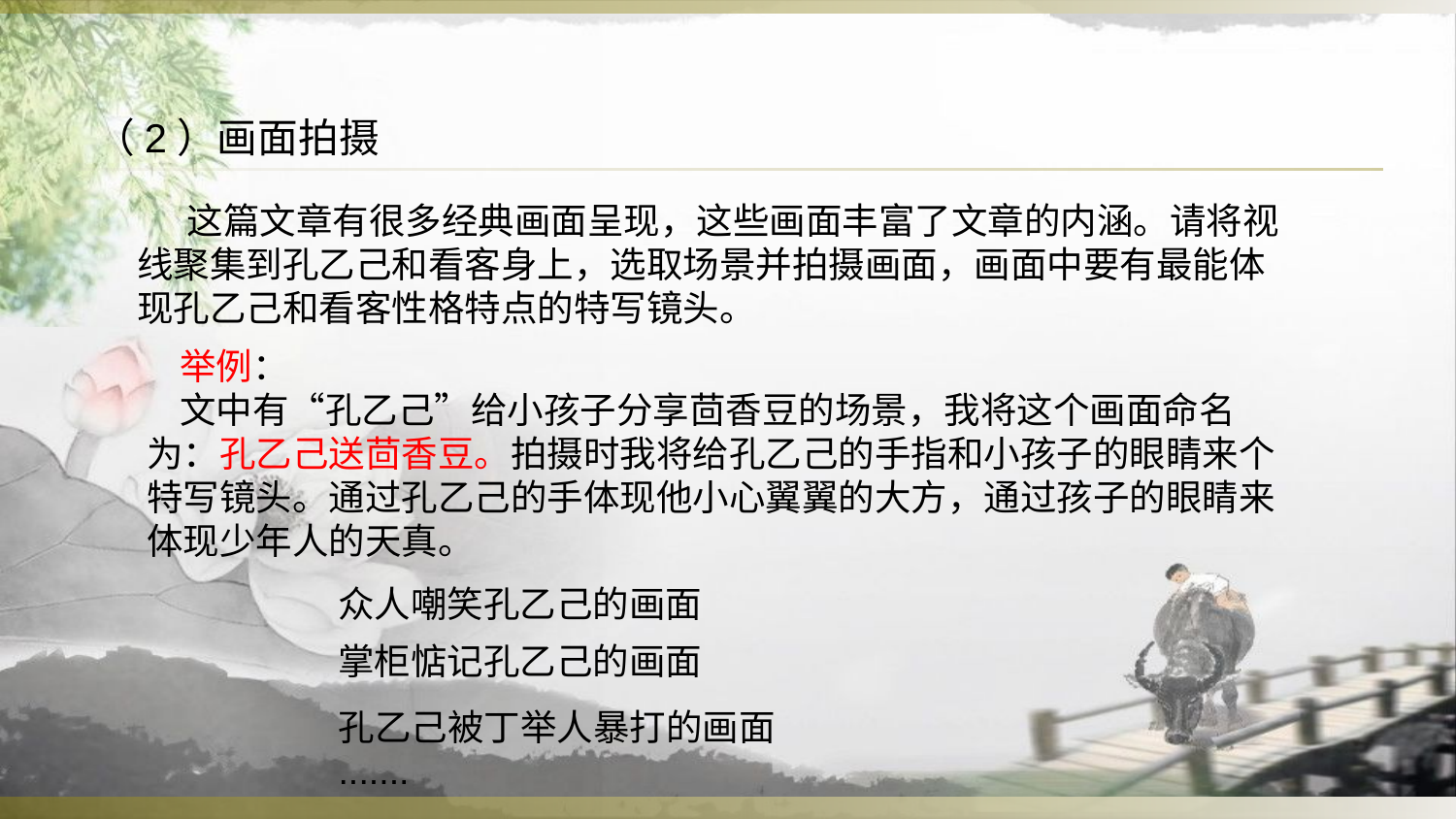

（2）画面拍摄
     这篇文章有很多经典画面呈现，这些画面丰富了文章的内涵。请将视线聚集到孔乙己和看客身上，选取场景并拍摄画面，画面中要有最能体现孔乙己和看客性格特点的特写镜头。
   举例：
   文中有“孔乙己”给小孩子分享茴香豆的场景，我将这个画面命名为：孔乙己送茴香豆。拍摄时我将给孔乙己的手指和小孩子的眼睛来个特写镜头。通过孔乙己的手体现他小心翼翼的大方，通过孩子的眼睛来体现少年人的天真。
众人嘲笑孔乙己的画面
掌柜惦记孔乙己的画面
孔乙己被丁举人暴打的画面
.......